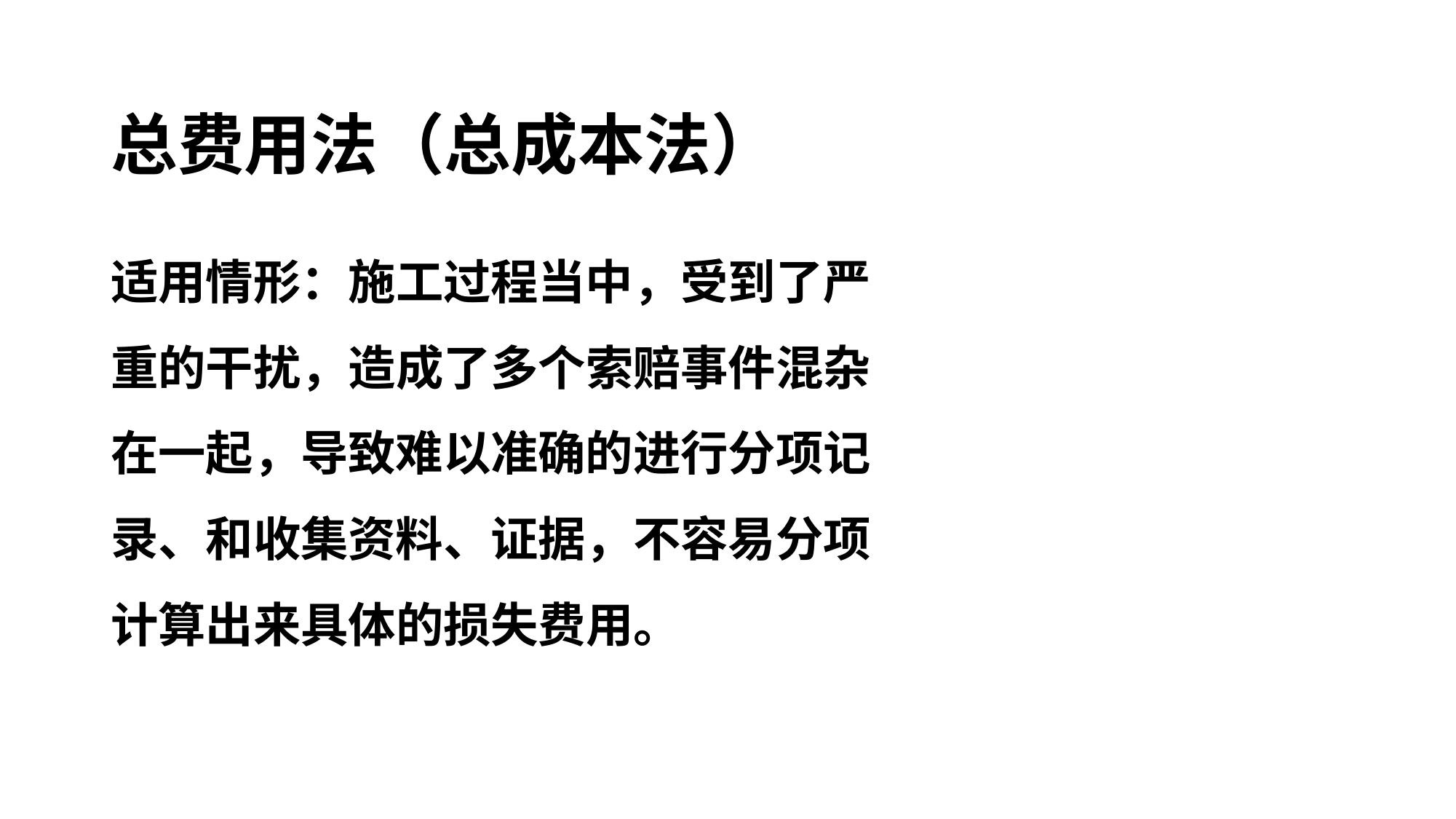

# 总费用法（总成本法）
适用情形：施工过程当中，受到了严重的干扰，造成了多个索赔事件混杂在一起，导致难以准确的进行分项记录、和收集资料、证据，不容易分项计算出来具体的损失费用。